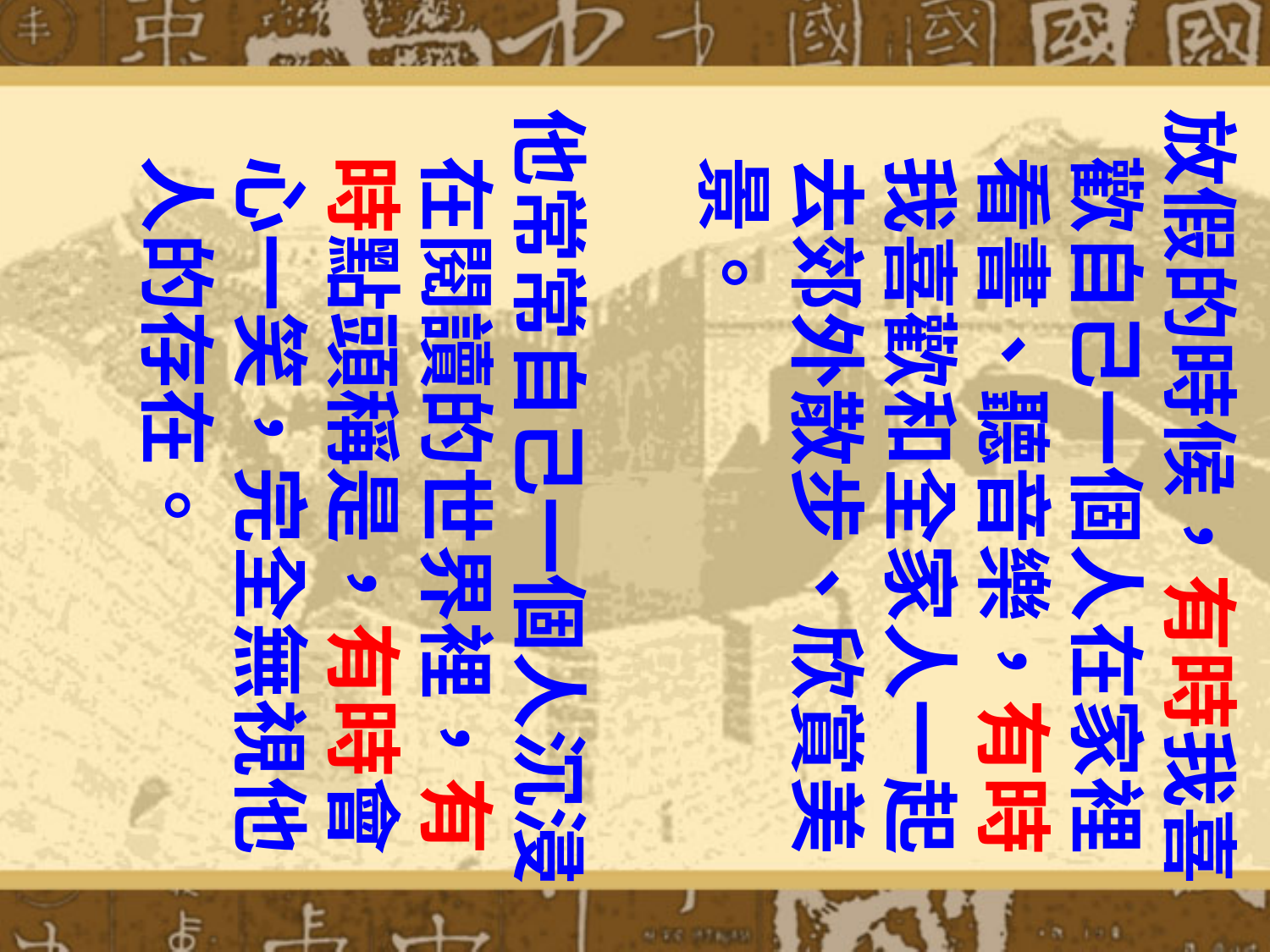

他常常自己一個人沉浸在閱讀的世界裡，有時點頭稱是，有時會心一笑，完全無視他人的存在。
放假的時候，有時我喜歡自己一個人在家裡看書、聽音樂，有時我喜歡和全家人一起去郊外散步、欣賞美景。